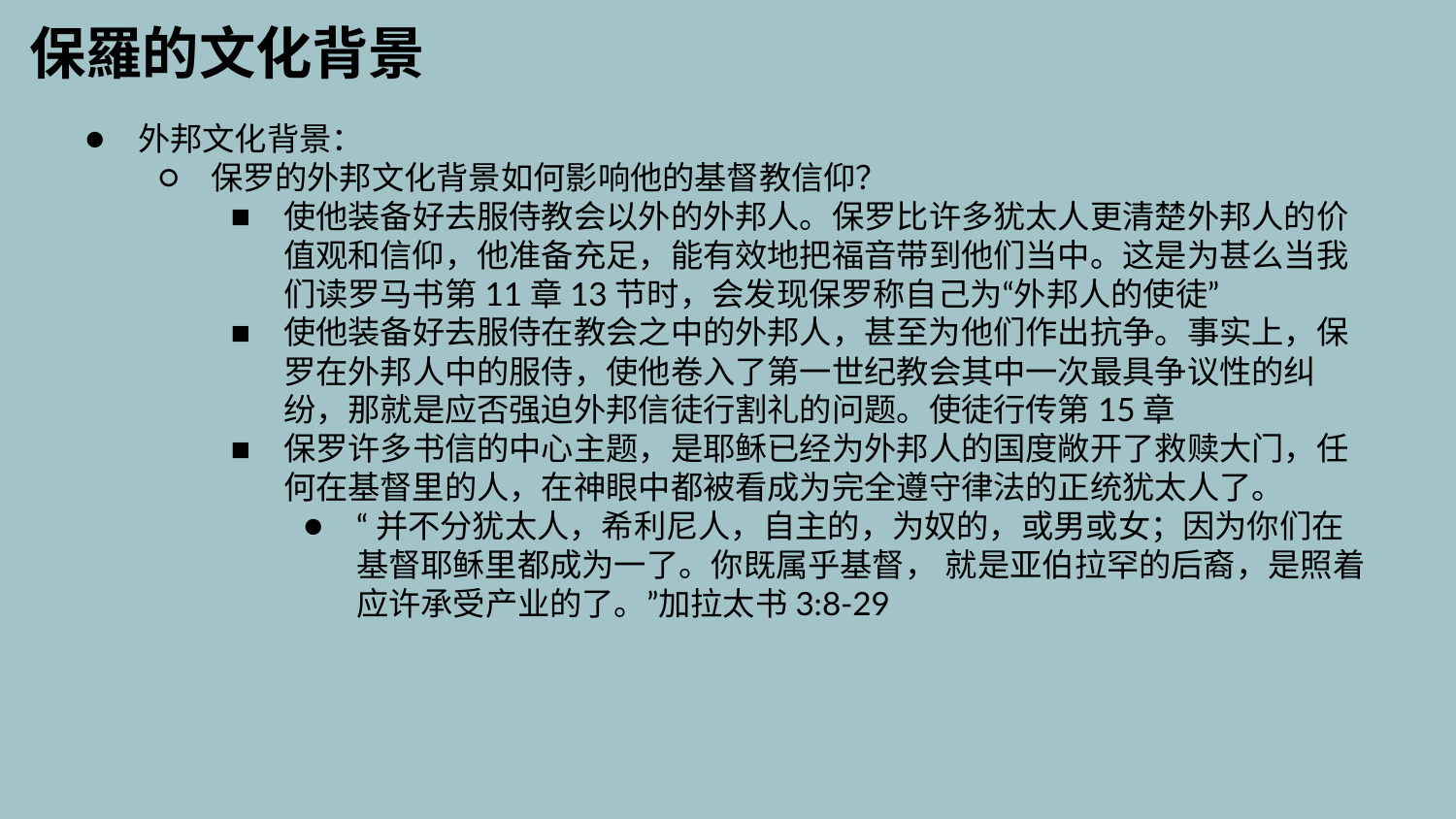

保羅的文化背景

外邦文化背景：
保罗的外邦文化背景如何影响他的基督教信仰？
使他装备好去服侍教会以外的外邦人。保罗比许多犹太人更清楚外邦人的价值观和信仰，他准备充足，能有效地把福音带到他们当中。这是为甚么当我们读罗马书第11章13节时，会发现保罗称自己为“外邦人的使徒”
使他装备好去服侍在教会之中的外邦人，甚至为他们作出抗争。事实上，保罗在外邦人中的服侍，使他卷入了第一世纪教会其中一次最具争议性的纠纷，那就是应否强迫外邦信徒行割礼的问题。使徒行传第15章
保罗许多书信的中心主题，是耶稣已经为外邦人的国度敞开了救赎大门，任何在基督里的人，在神眼中都被看成为完全遵守律法的正统犹太人了。
“并不分犹太人，希利尼人，自主的，为奴的，或男或女；因为你们在基督耶稣里都成为一了。你既属乎基督， 就是亚伯拉罕的后裔，是照着应许承受产业的了。”加拉太书3:8-29